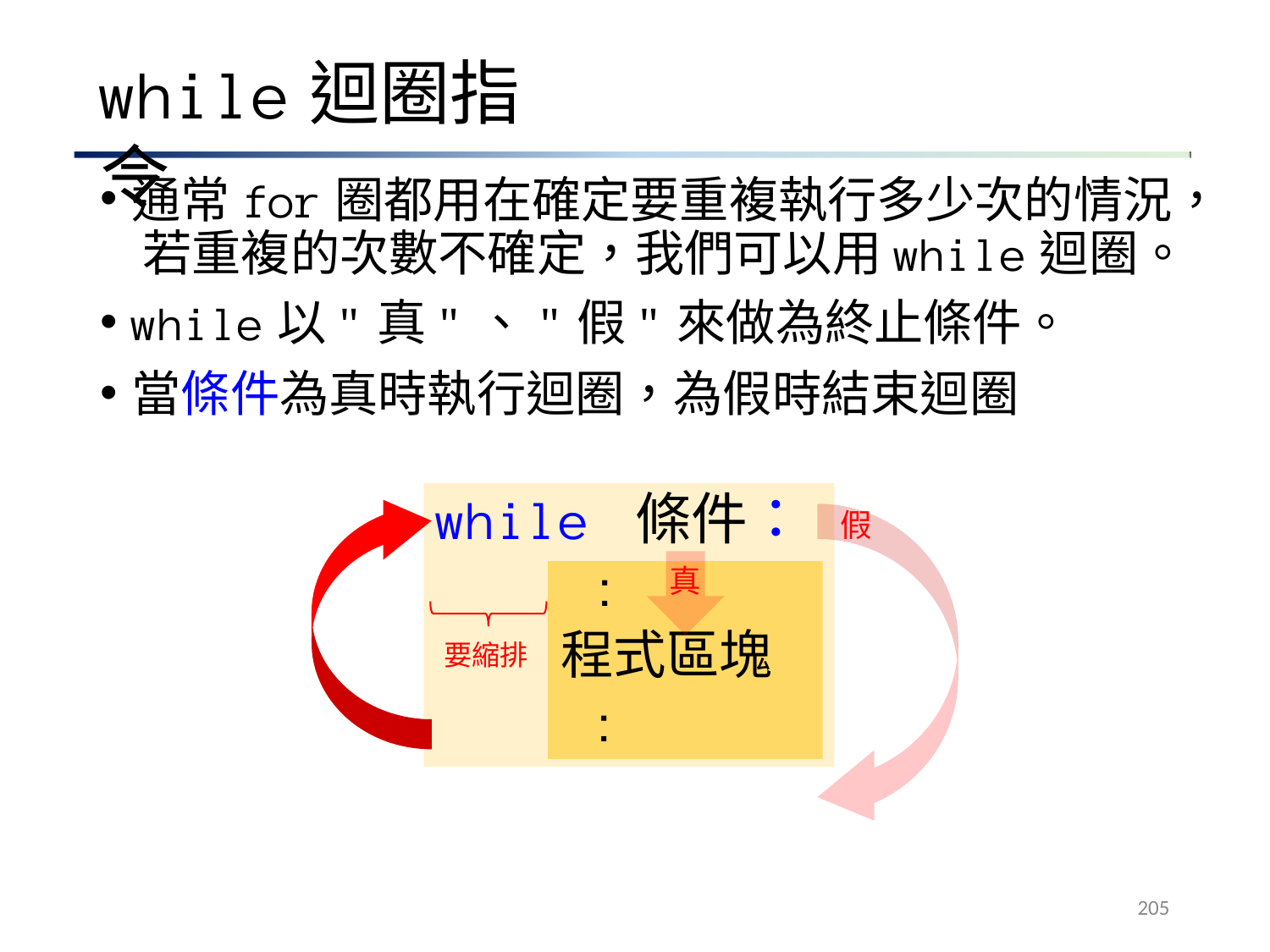

# while迴圈指令
通常for圈都用在確定要重複執行多少次的情況， 若重複的次數不確定，我們可以用while迴圈。
while以"真"、"假"來做為終止條件。
當條件為真時執行迴圈，為假時結束迴圈
while 條件：

假

:

真

程式區塊
:

要縮排

205